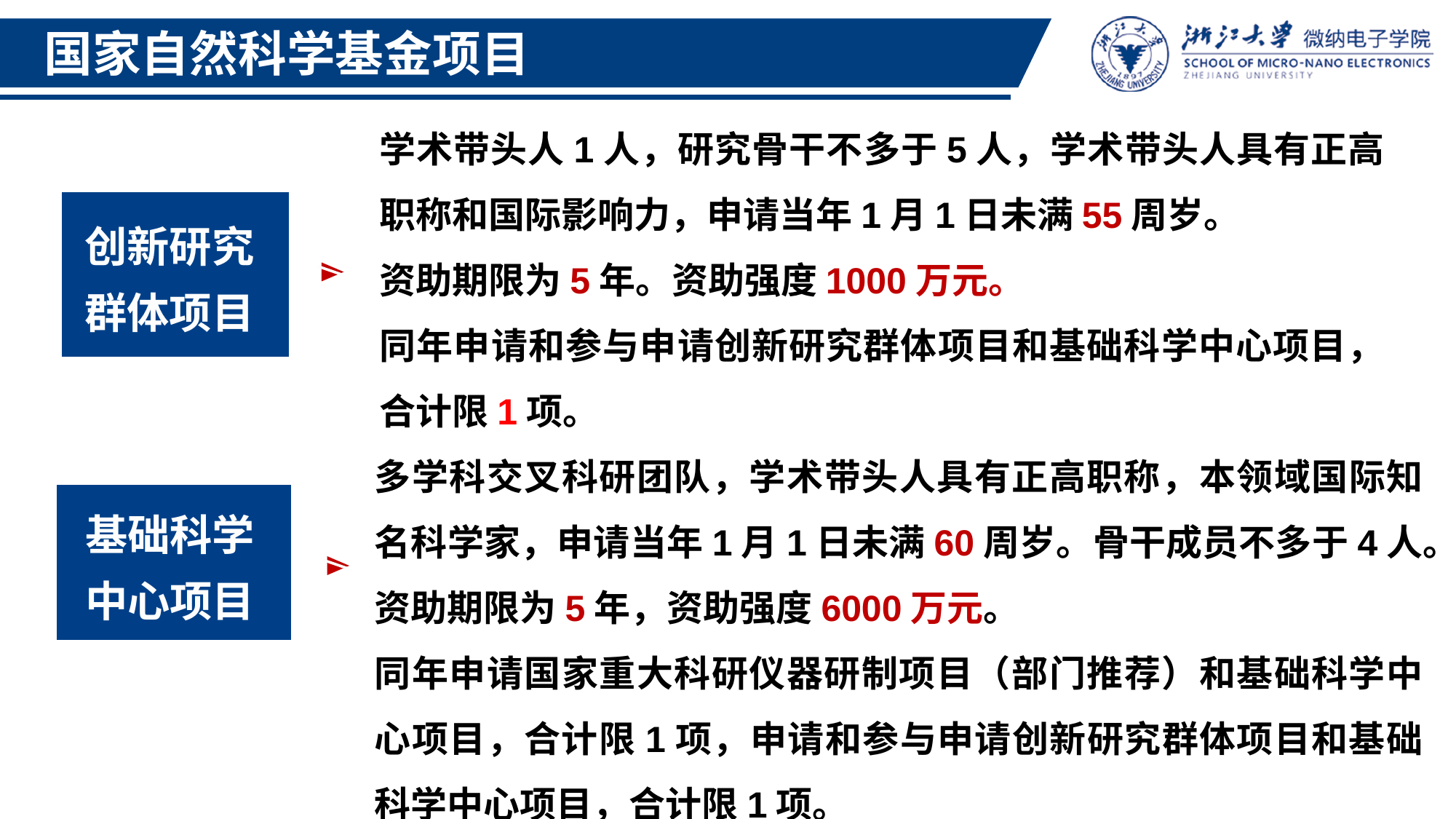

国家自然科学基金项目
学术带头人1人，研究骨干不多于5人，学术带头人具有正高职称和国际影响力，申请当年1月1日未满55周岁。
资助期限为5年。资助强度1000万元。
同年申请和参与申请创新研究群体项目和基础科学中心项目，合计限1项。

创新研究群体项目

多学科交叉科研团队，学术带头人具有正高职称，本领域国际知名科学家，申请当年1月1日未满60周岁。骨干成员不多于4人。
资助期限为5年，资助强度6000万元。
同年申请国家重大科研仪器研制项目（部门推荐）和基础科学中心项目，合计限1项，申请和参与申请创新研究群体项目和基础科学中心项目，合计限1项。

基础科学中心项目